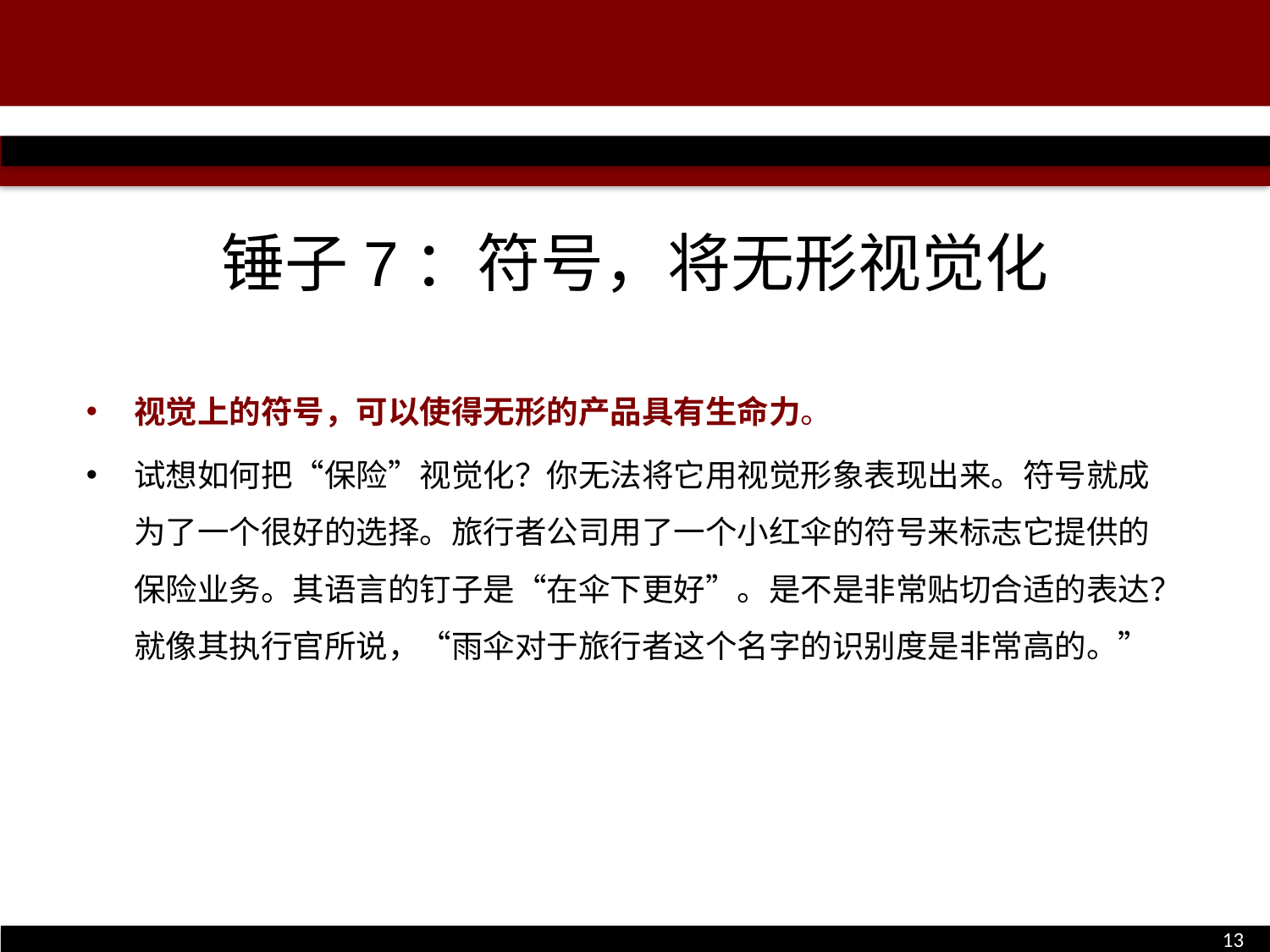

# 锤子7：符号，将无形视觉化
视觉上的符号，可以使得无形的产品具有生命力。
试想如何把“保险”视觉化？你无法将它用视觉形象表现出来。符号就成为了一个很好的选择。旅行者公司用了一个小红伞的符号来标志它提供的保险业务。其语言的钉子是“在伞下更好”。是不是非常贴切合适的表达？就像其执行官所说，“雨伞对于旅行者这个名字的识别度是非常高的。”